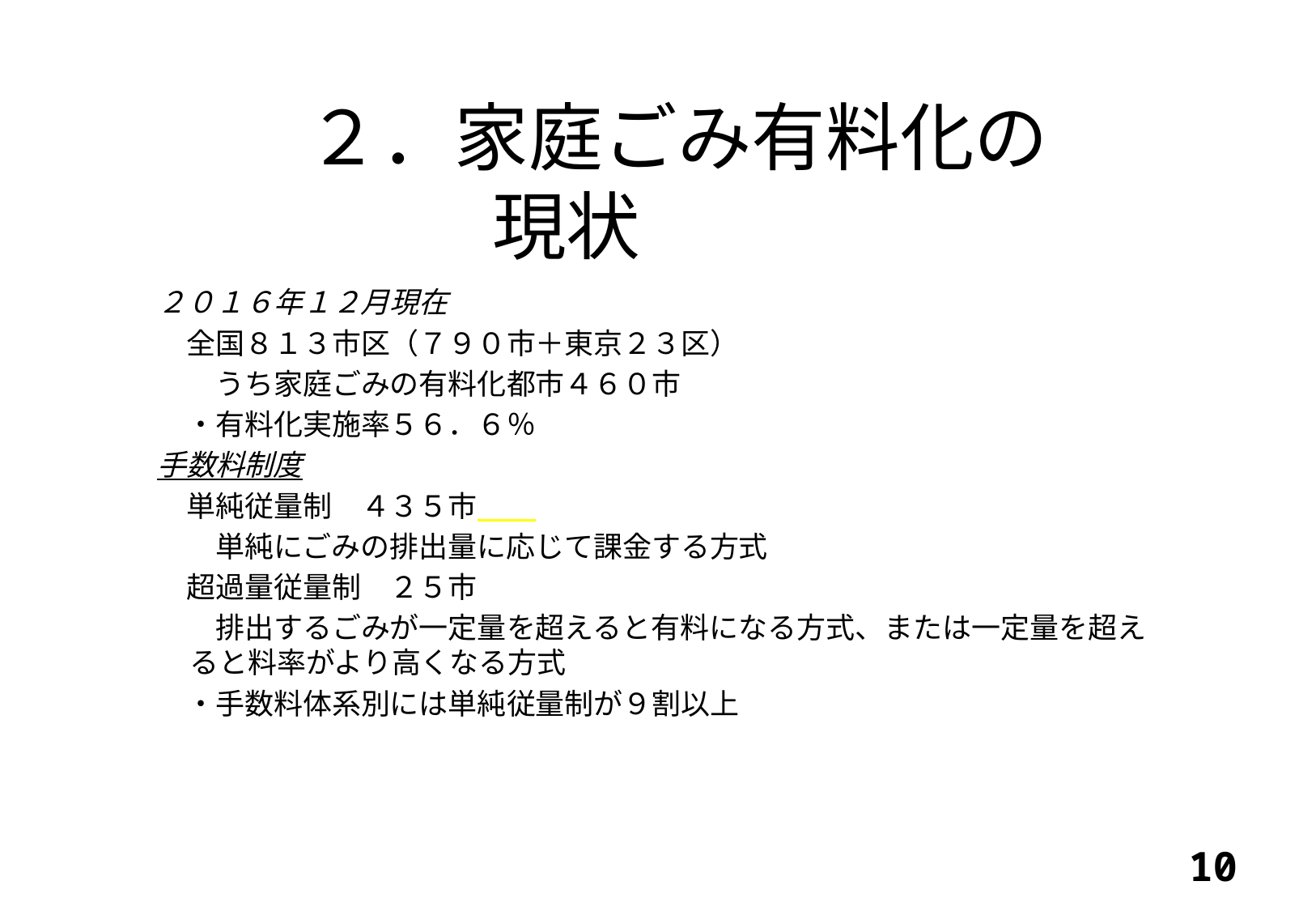

２．家庭ごみ有料化の現状
２０１６年１２月現在
　全国８１３市区（７９０市＋東京２３区）
　　うち家庭ごみの有料化都市４６０市
　・有料化実施率５６．６％
手数料制度
　単純従量制　４３５市
　　単純にごみの排出量に応じて課金する方式
　超過量従量制　２５市
　　排出するごみが一定量を超えると有料になる方式、または一定量を超えると料率がより高くなる方式
　・手数料体系別には単純従量制が９割以上

10